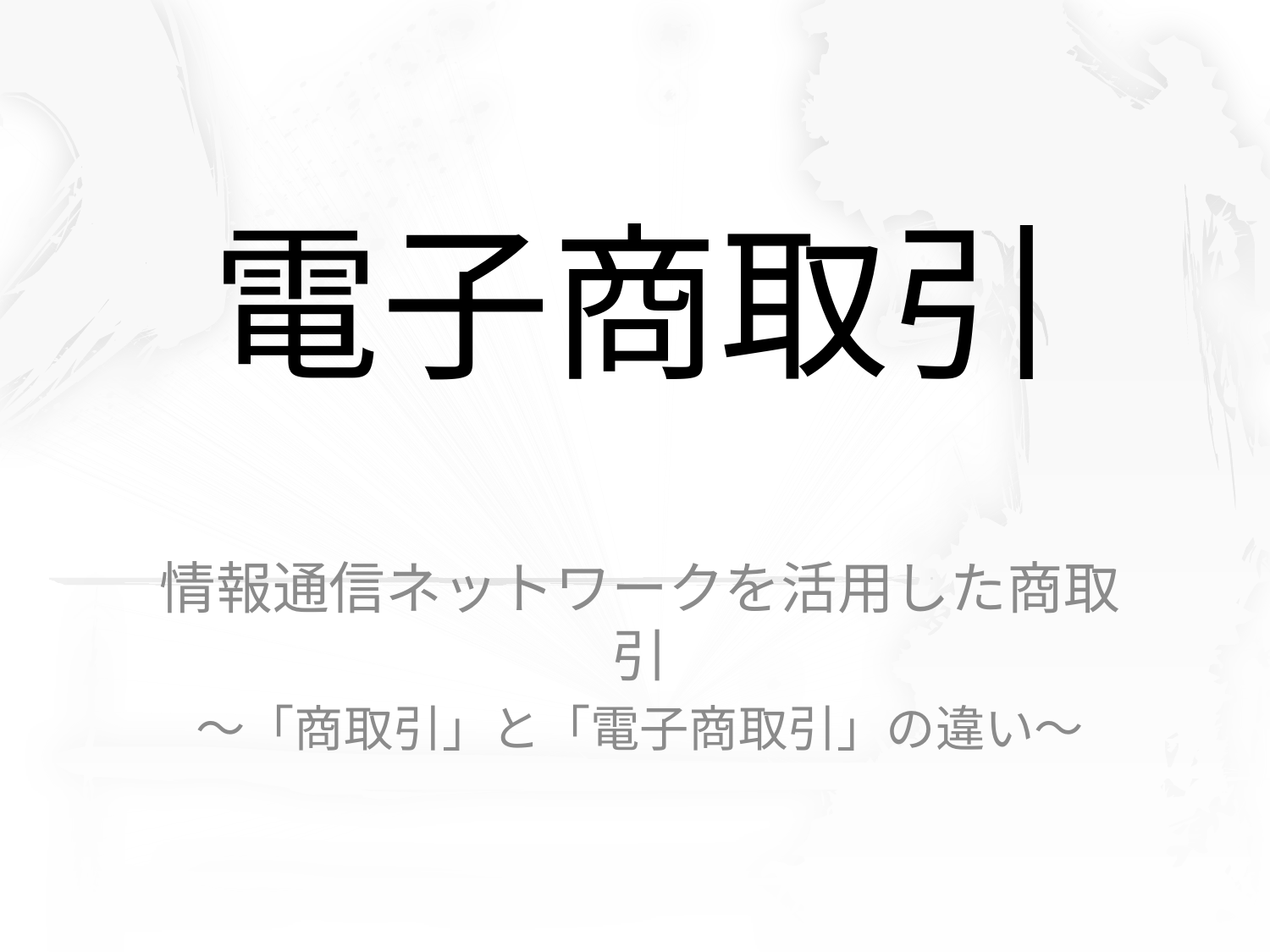

# 電子商取引
情報通信ネットワークを活用した商取引
～「商取引」と「電子商取引」の違い～